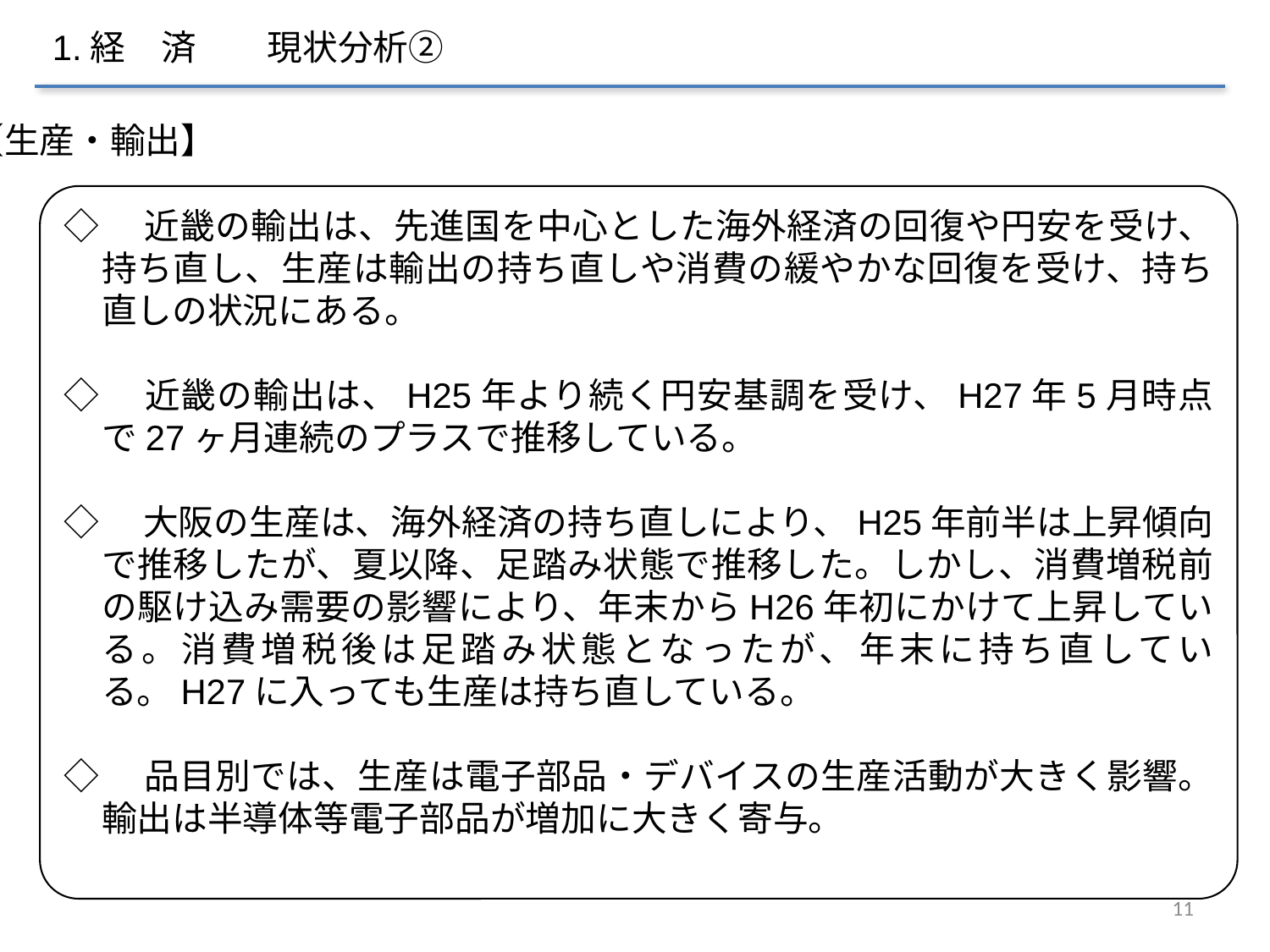

1.経　済　　現状分析②
【生産・輸出】
◇　近畿の輸出は、先進国を中心とした海外経済の回復や円安を受け、持ち直し、生産は輸出の持ち直しや消費の緩やかな回復を受け、持ち直しの状況にある。

◇　近畿の輸出は、H25年より続く円安基調を受け、H27年5月時点で27ヶ月連続のプラスで推移している。

◇　大阪の生産は、海外経済の持ち直しにより、H25年前半は上昇傾向で推移したが、夏以降、足踏み状態で推移した。しかし、消費増税前の駆け込み需要の影響により、年末からH26年初にかけて上昇している。消費増税後は足踏み状態となったが、年末に持ち直している。H27に入っても生産は持ち直している。

◇　品目別では、生産は電子部品・デバイスの生産活動が大きく影響。輸出は半導体等電子部品が増加に大きく寄与。

11